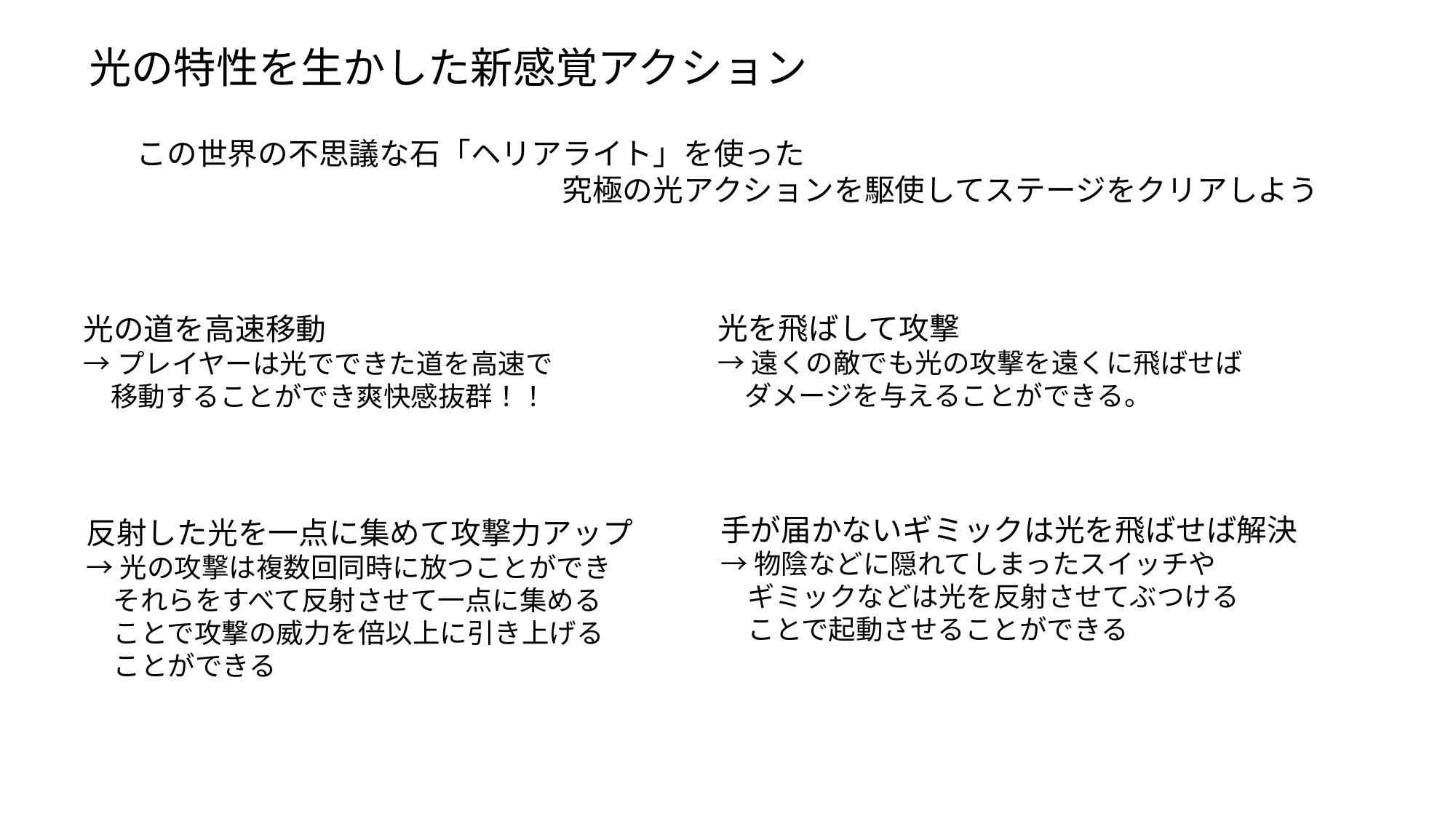

光の特性を生かした新感覚アクション
この世界の不思議な石「ヘリアライト」を使った
　　　　　　　　　　　　　　究極の光アクションを駆使してステージをクリアしよう
光を飛ばして攻撃
→遠くの敵でも光の攻撃を遠くに飛ばせば
　ダメージを与えることができる。
光の道を高速移動
→プレイヤーは光でできた道を高速で
　移動することができ爽快感抜群！！
手が届かないギミックは光を飛ばせば解決
→物陰などに隠れてしまったスイッチや
　ギミックなどは光を反射させてぶつける
　ことで起動させることができる
反射した光を一点に集めて攻撃力アップ
→光の攻撃は複数回同時に放つことができ
　それらをすべて反射させて一点に集める
　ことで攻撃の威力を倍以上に引き上げる
　ことができる